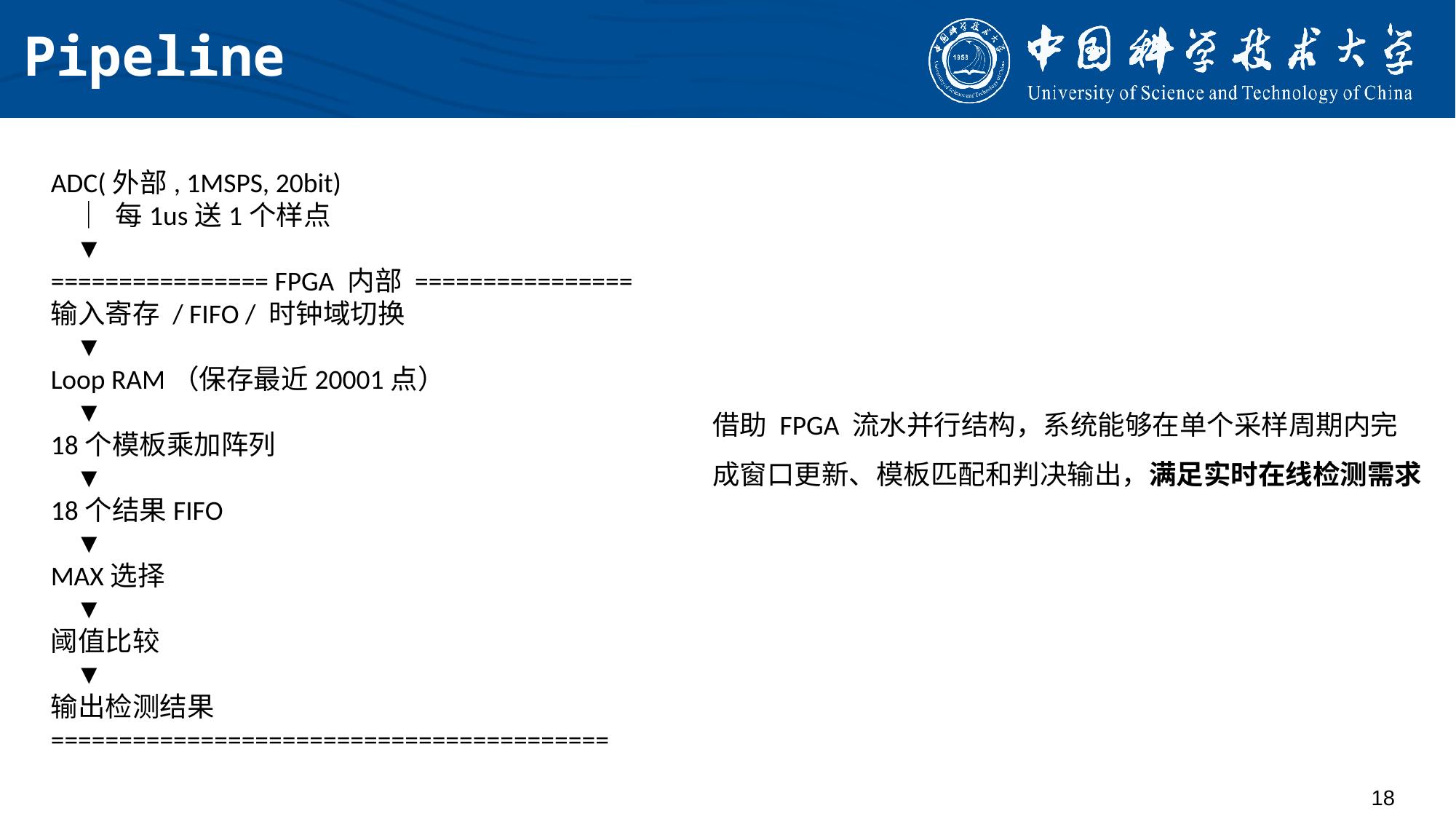

# Pipeline
ADC(外部, 1MSPS, 20bit)
    │ 每1us送1个样点
    ▼
================ FPGA 内部 ================
输入寄存 / FIFO / 时钟域切换
    ▼
Loop RAM（保存最近20001点）
    ▼
18个模板乘加阵列
    ▼
18个结果FIFO
    ▼
MAX选择
    ▼
阈值比较
    ▼
输出检测结果
=========================================
借助 FPGA 流水并行结构，系统能够在单个采样周期内完成窗口更新、模板匹配和判决输出，满足实时在线检测需求
18